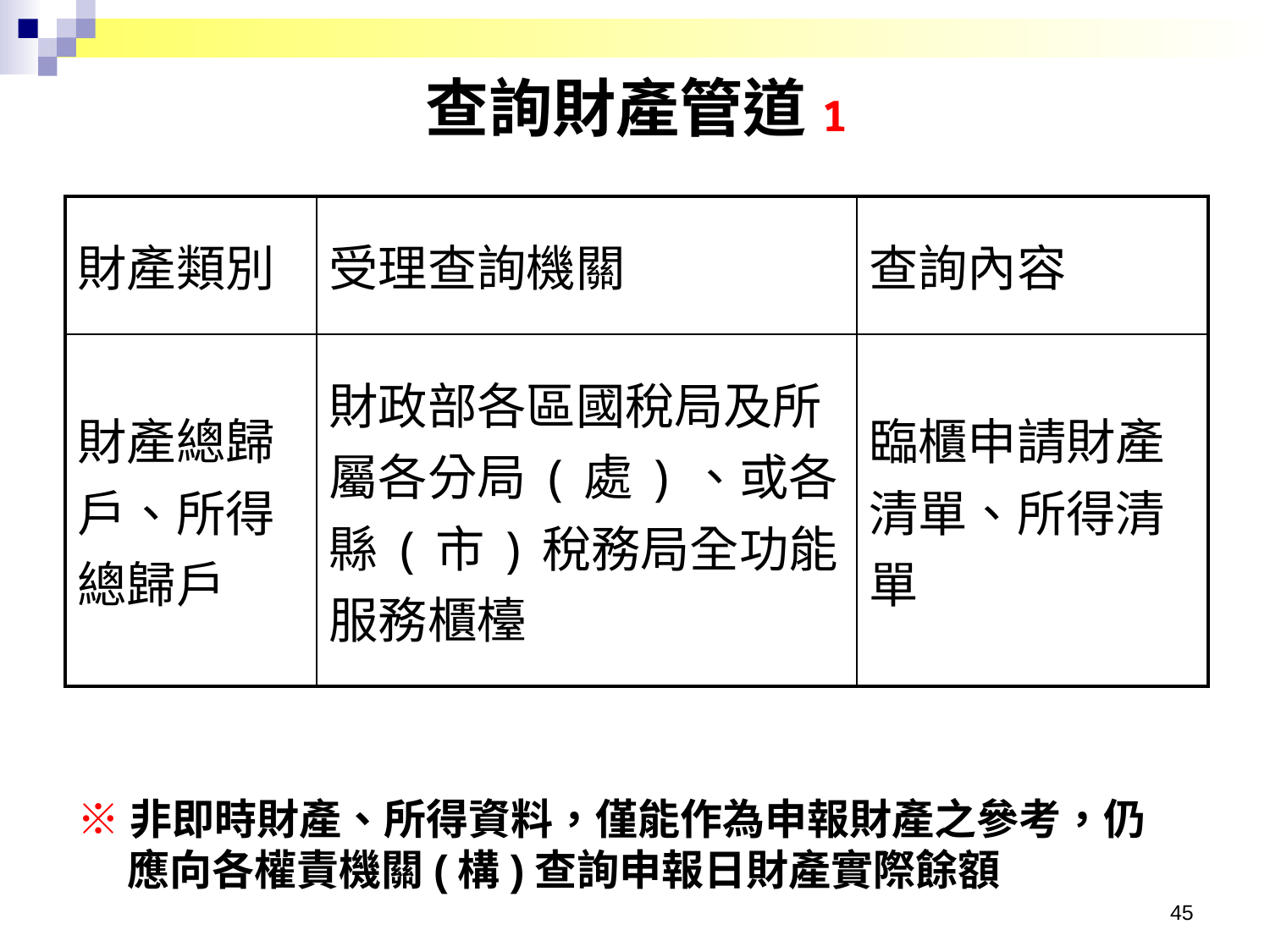

查詢財產管道1
| 財產類別 | 受理查詢機關 | 查詢內容 |
| --- | --- | --- |
| 財產總歸戶、所得總歸戶 | 財政部各區國稅局及所屬各分局(處)、或各縣(市)稅務局全功能服務櫃檯 | 臨櫃申請財產清單、所得清單 |
※非即時財產、所得資料，僅能作為申報財產之參考，仍應向各權責機關(構)查詢申報日財產實際餘額
45